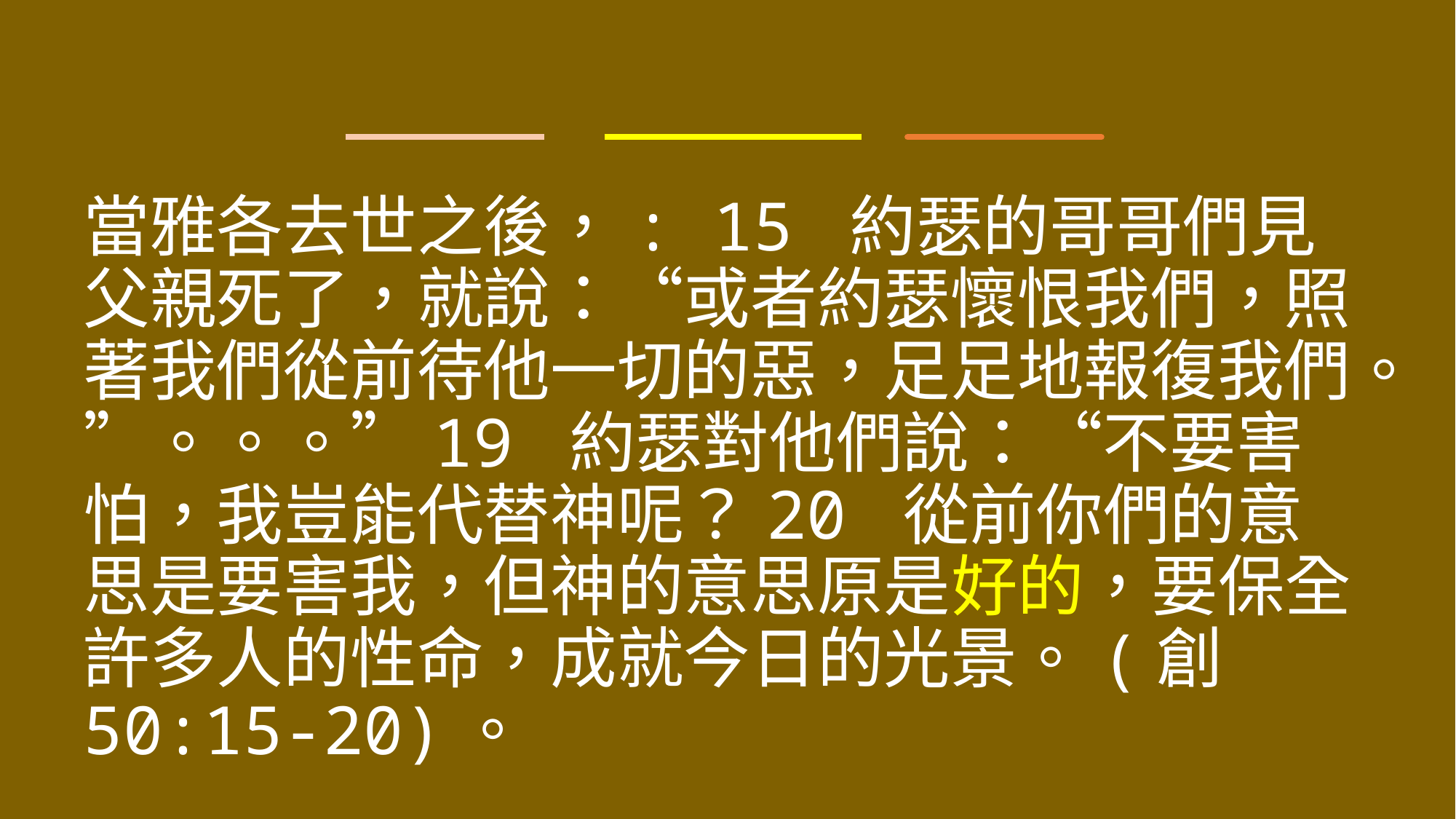

當雅各去世之後，: 15 約瑟的哥哥們見父親死了，就說：“或者約瑟懷恨我們，照著我們從前待他一切的惡，足足地報復我們。”。。。”19 約瑟對他們說：“不要害怕，我豈能代替神呢？20 從前你們的意思是要害我，但神的意思原是好的，要保全許多人的性命，成就今日的光景。(創50:15-20)。